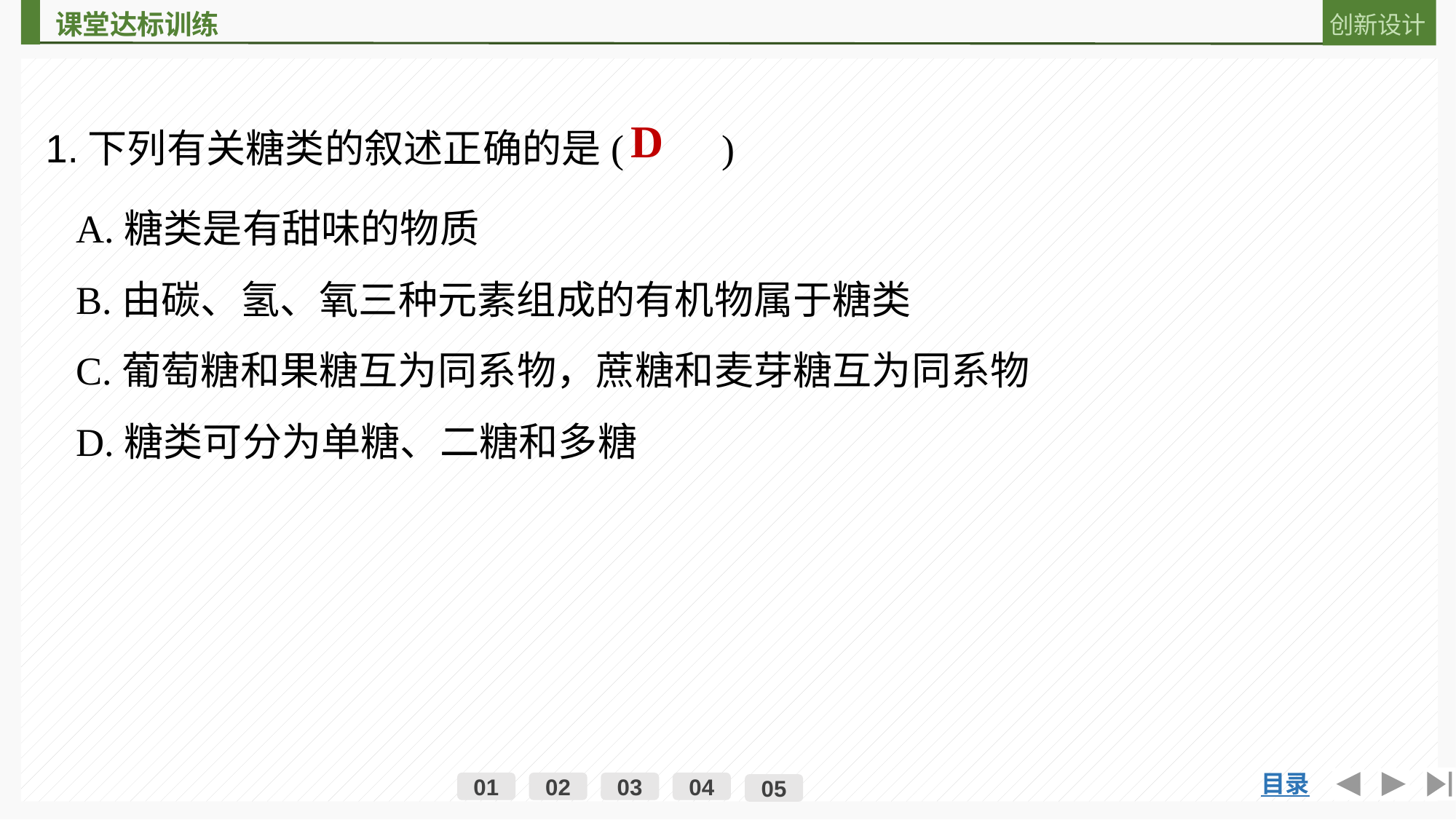

1.下列有关糖类的叙述正确的是(　　)
D
A.糖类是有甜味的物质
B.由碳、氢、氧三种元素组成的有机物属于糖类
C.葡萄糖和果糖互为同系物，蔗糖和麦芽糖互为同系物
D.糖类可分为单糖、二糖和多糖